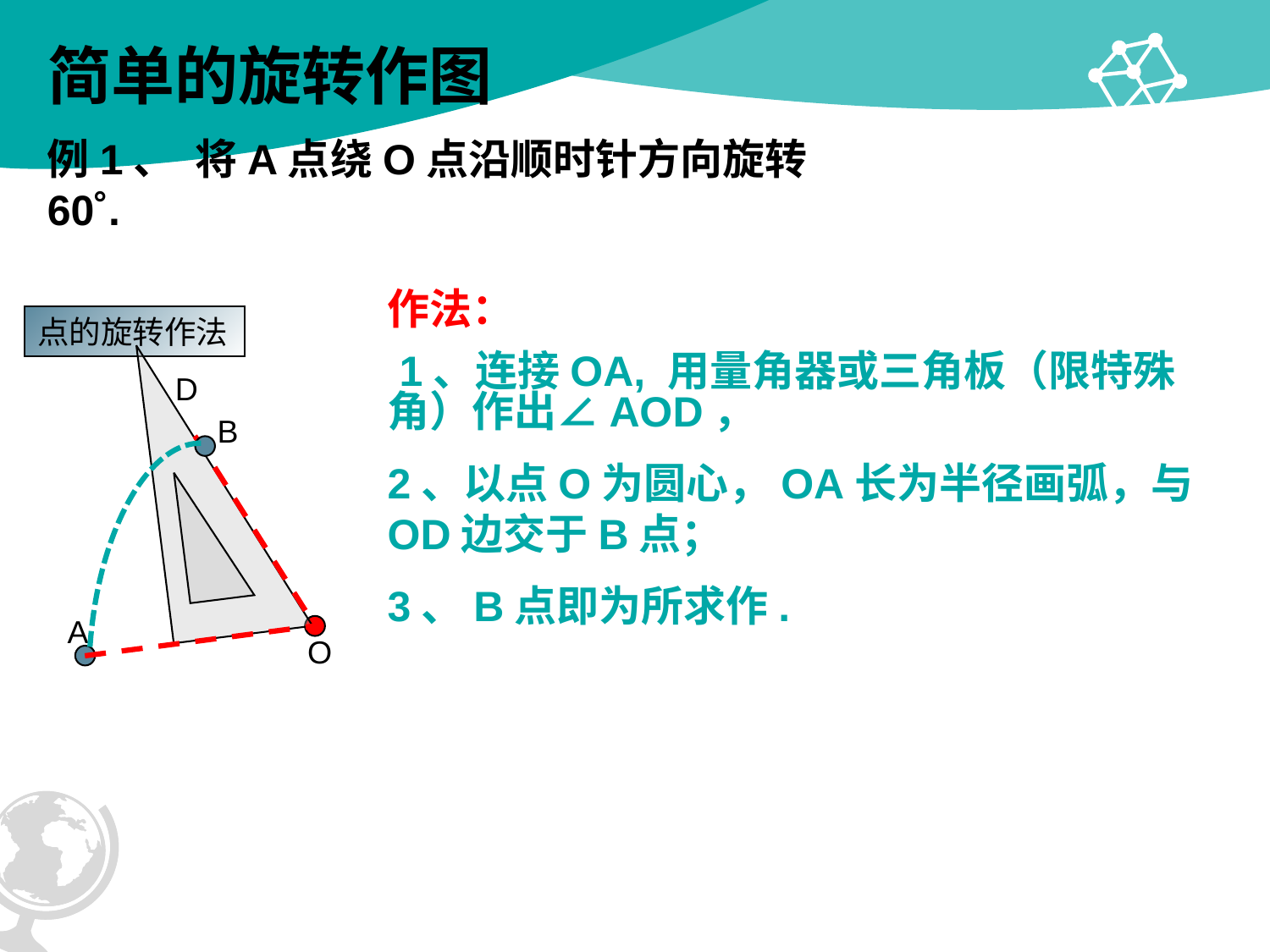

# 简单的旋转作图
例1、  将A点绕O点沿顺时针方向旋转60˚.
作法：
 1、连接OA, 用量角器或三角板（限特殊角）作出∠AOD，
2、以点O为圆心，OA长为半径画弧，与OD边交于B点；
3、B点即为所求作.
点的旋转作法
D
B

A

O